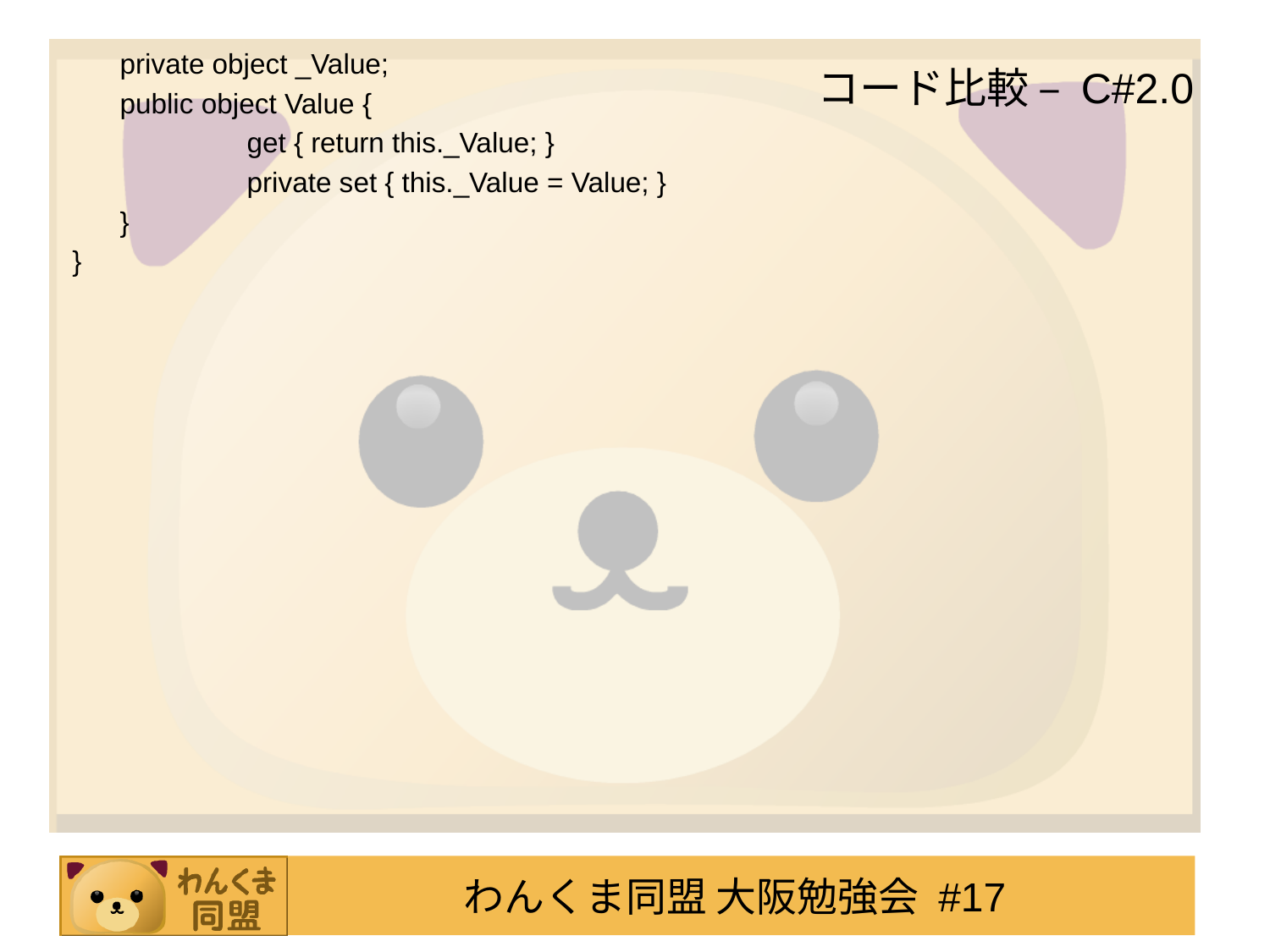

# コード比較 – C#2.0
	private object _Value;
	public object Value {
		get { return this._Value; }
		private set { this._Value = Value; }
	}
}